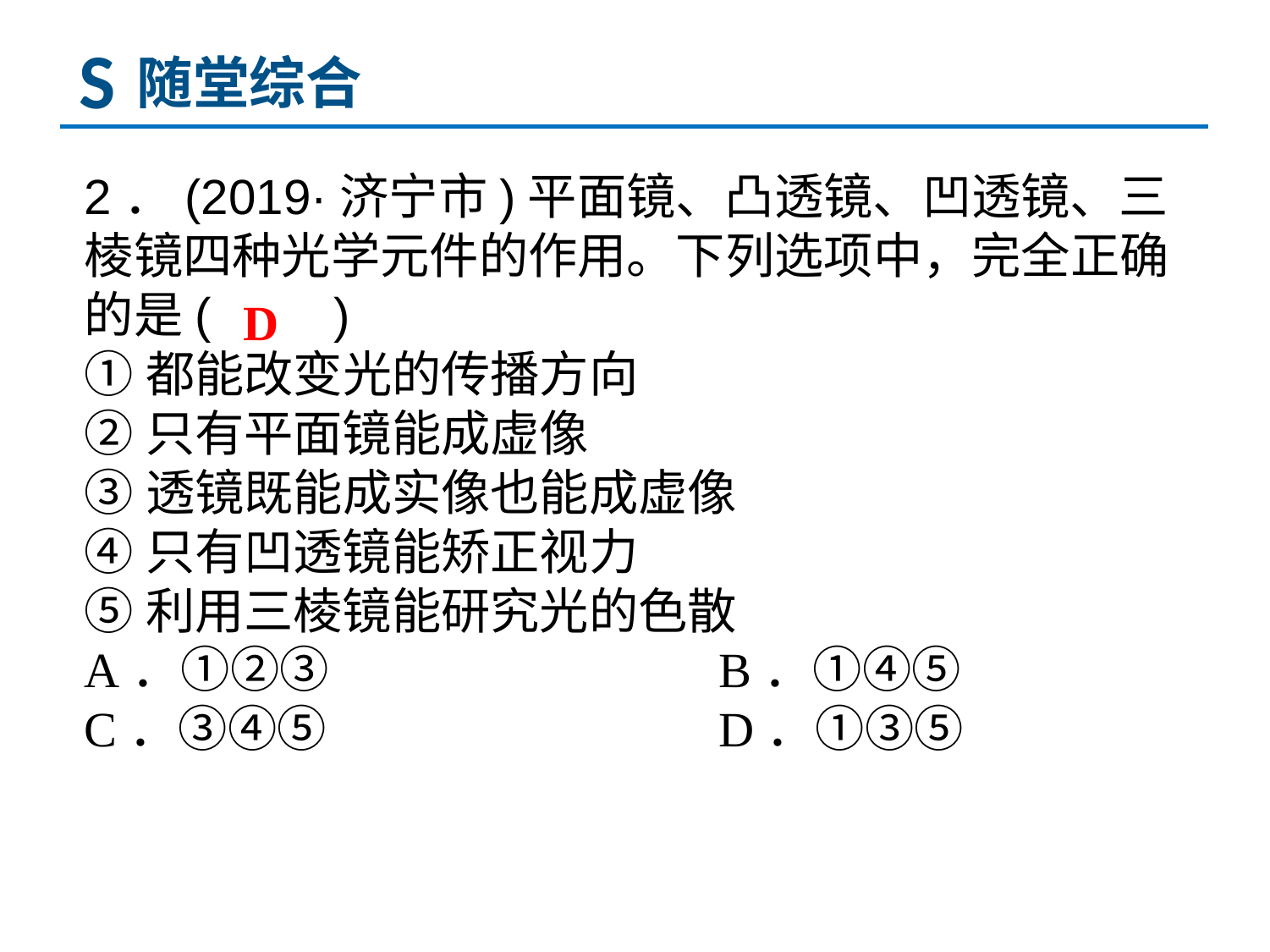

S
随堂综合
2．(2019·济宁市)平面镜、凸透镜、凹透镜、三棱镜四种光学元件的作用。下列选项中，完全正确的是(　　)
①都能改变光的传播方向
②只有平面镜能成虚像
③透镜既能成实像也能成虚像
④只有凹透镜能矫正视力
⑤利用三棱镜能研究光的色散
A．①②③  			B．①④⑤
C．③④⑤  			D．①③⑤
D